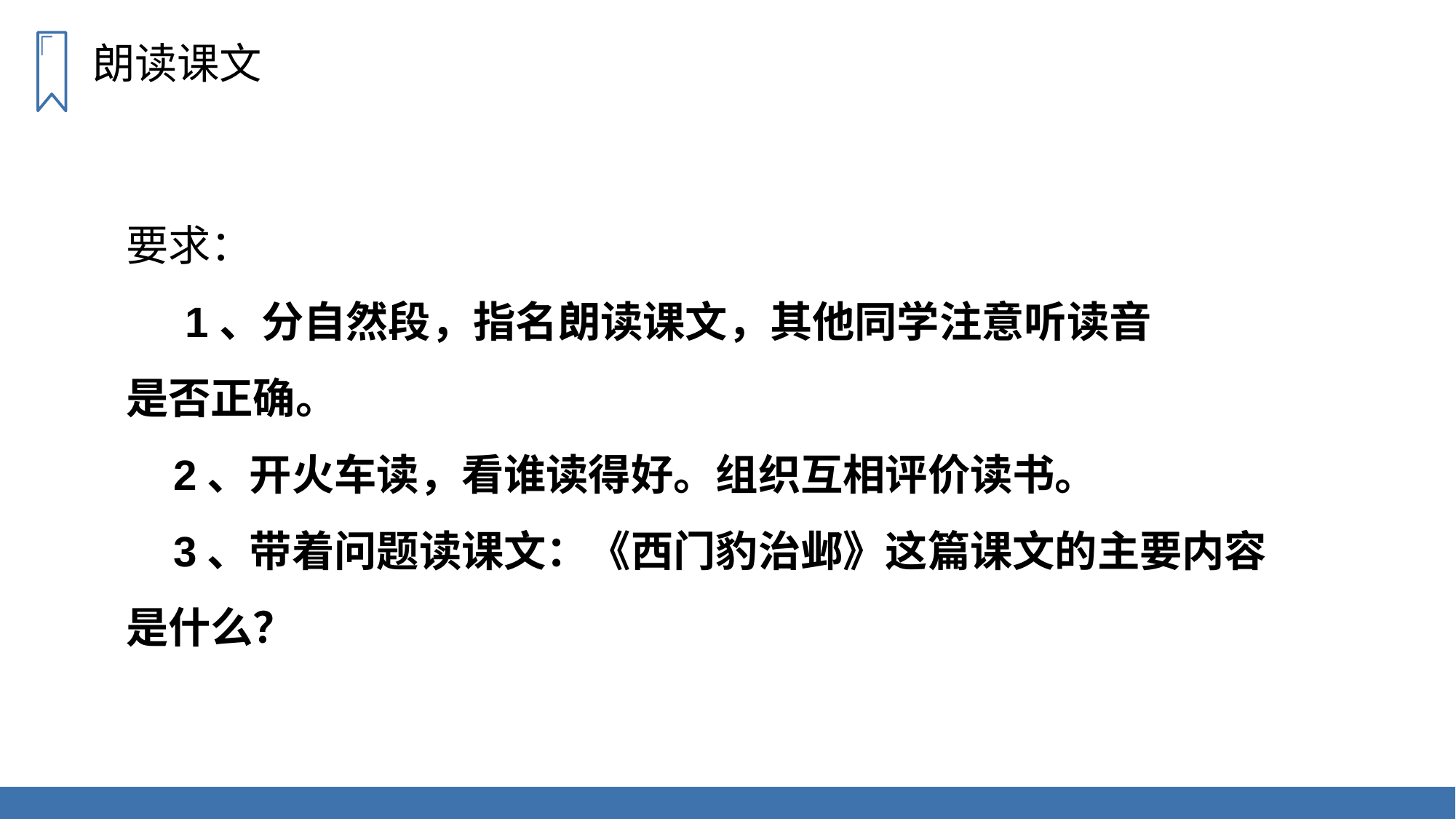

朗读课文
要求：
     1、分自然段，指名朗读课文，其他同学注意听读音
是否正确。
    2、开火车读，看谁读得好。组织互相评价读书。
    3、带着问题读课文：《西门豹治邺》这篇课文的主要内容是什么？